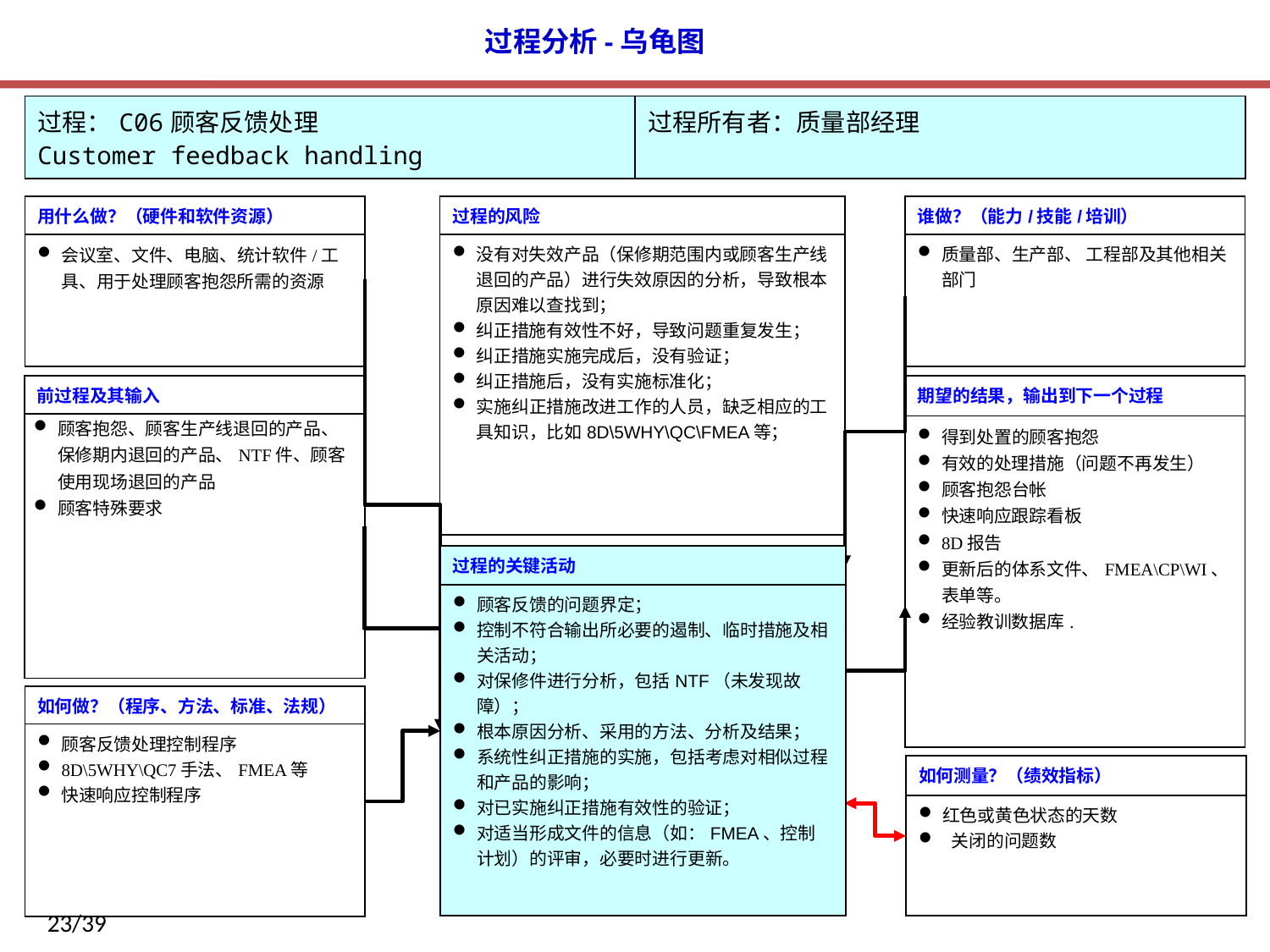

| 过程：C06顾客反馈处理 Customer feedback handling | 过程所有者：质量部经理 |
| --- | --- |
| 用什么做？（硬件和软件资源） |
| --- |
| 会议室、文件、电脑、统计软件/工具、用于处理顾客抱怨所需的资源 |
| 过程的风险 |
| --- |
| 没有对失效产品（保修期范围内或顾客生产线退回的产品）进行失效原因的分析，导致根本原因难以查找到； 纠正措施有效性不好，导致问题重复发生； 纠正措施实施完成后，没有验证； 纠正措施后，没有实施标准化； 实施纠正措施改进工作的人员，缺乏相应的工具知识，比如8D\5WHY\QC\FMEA等； |
| 谁做？（能力/技能/培训） |
| --- |
| 质量部、生产部、 工程部及其他相关部门 |
| 前过程及其输入 |
| --- |
| 顾客抱怨、顾客生产线退回的产品、保修期内退回的产品、NTF件、顾客使用现场退回的产品 顾客特殊要求 |
| 期望的结果，输出到下一个过程 |
| --- |
| 得到处置的顾客抱怨 有效的处理措施（问题不再发生） 顾客抱怨台帐 快速响应跟踪看板 8D报告 更新后的体系文件、FMEA\CP\WI、表单等。 经验教训数据库. |
| 过程的关键活动 |
| --- |
| 顾客反馈的问题界定； 控制不符合输出所必要的遏制、临时措施及相关活动； 对保修件进行分析，包括NTF（未发现故障）； 根本原因分析、采用的方法、分析及结果； 系统性纠正措施的实施，包括考虑对相似过程和产品的影响； 对已实施纠正措施有效性的验证； 对适当形成文件的信息（如：FMEA、控制计划）的评审，必要时进行更新。 |
| 如何做？（程序、方法、标准、法规） |
| --- |
| 顾客反馈处理控制程序 8D\5WHY\QC7手法、FMEA等 快速响应控制程序 |
| 如何测量？（绩效指标） |
| --- |
| 红色或黄色状态的天数 关闭的问题数 |
23/39